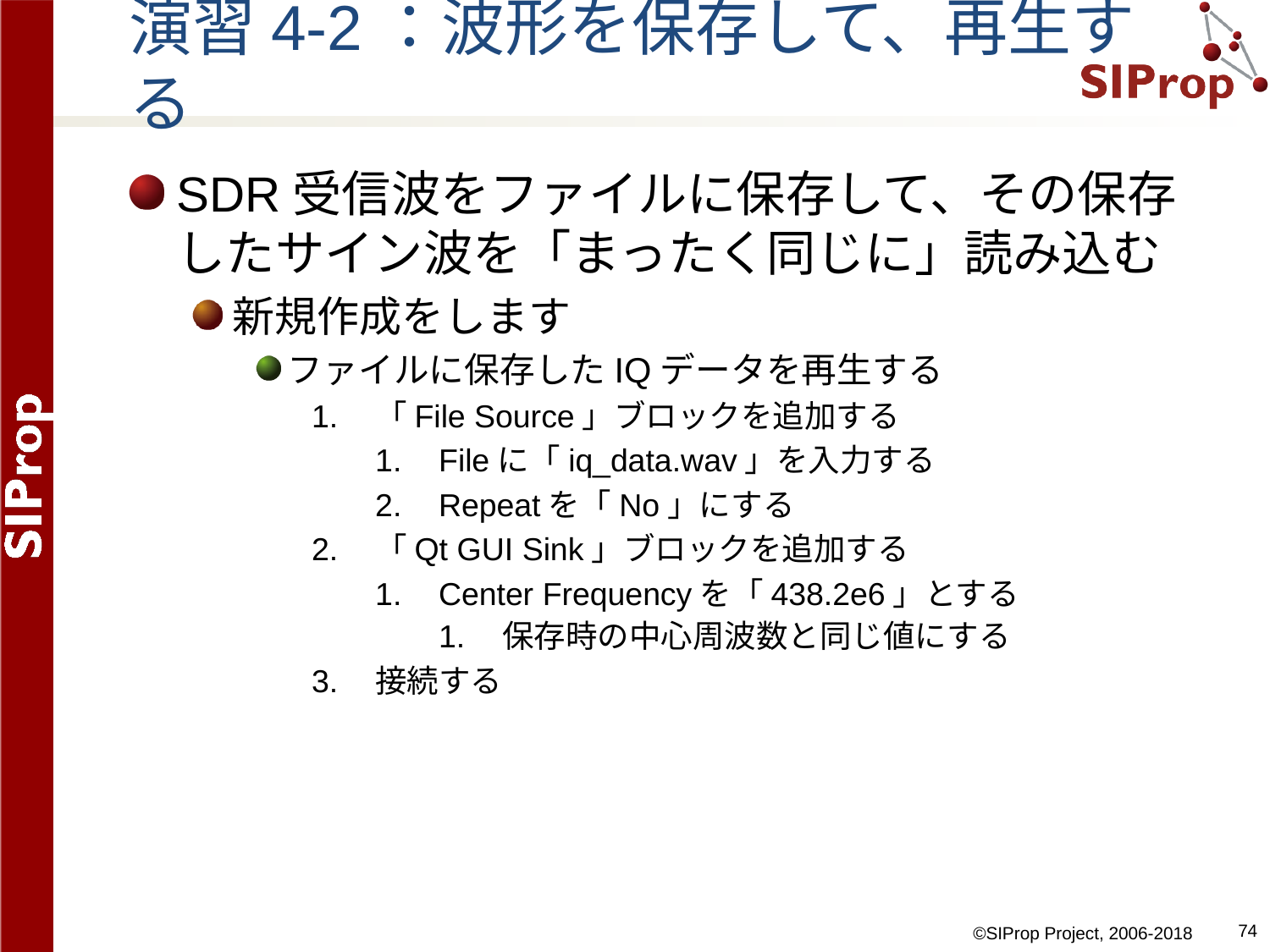

# 演習4-2：波形を保存して、再生する
SDR受信波をファイルに保存して、その保存したサイン波を「まったく同じに」読み込む
新規作成をします
ファイルに保存したIQデータを再生する
「File Source」ブロックを追加する
Fileに「iq_data.wav」を入力する
Repeatを「No」にする
「Qt GUI Sink」ブロックを追加する
Center Frequencyを「438.2e6」とする
保存時の中心周波数と同じ値にする
接続する